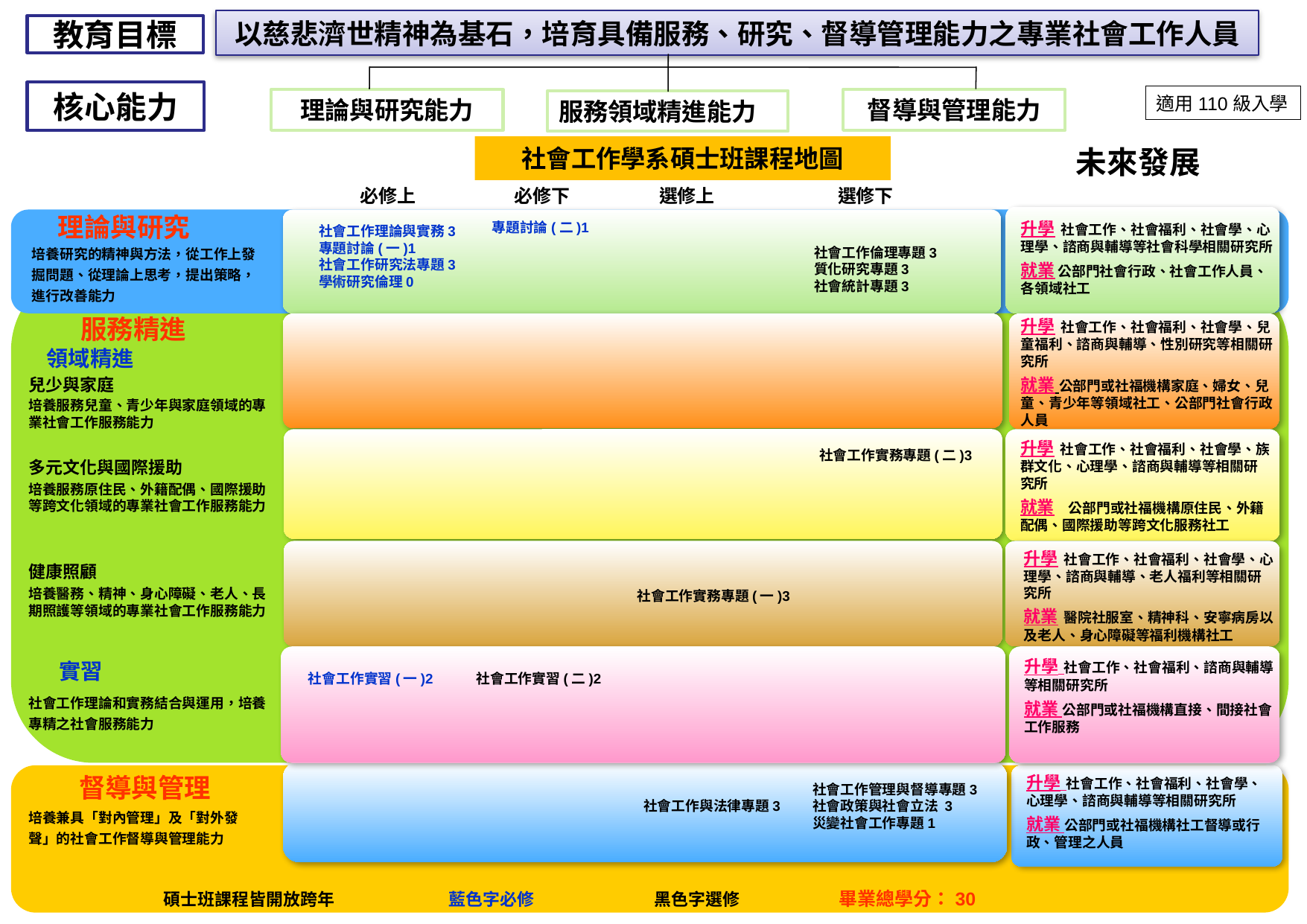

以慈悲濟世精神為基石，培育具備服務、研究、督導管理能力之專業社會工作人員
教育目標
核心能力
理論與研究能力
督導與管理能力
服務領域精進能力
適用110級入學
社會工作學系碩士班課程地圖
未來發展

升學  社會工作、社會福利、社會學、心理學、諮商與輔導等社會科學相關研究所
就業 公部門社會行政、社會工作人員、各領域社工
社會工作理論與實務3
專題討論(一)1
社會工作研究法專題3
學術研究倫理0
社會工作倫理專題3
質化研究專題3
社會統計專題3

服務精進

升學  社會工作、社會福利、社會學、兒童福利、諮商與輔導、性別研究等相關研究所
就業 公部門或社福機構家庭、婦女、兒童、青少年等領域社工、公部門社會行政人員

領域精進
兒少與家庭
培養服務兒童、青少年與家庭領域的專業社會工作服務能力

升學  社會工作、社會福利、社會學、族群文化、心理學、諮商與輔導等相關研究所
就業　公部門或社福機構原住民、外籍配偶、國際援助等跨文化服務社工
社會工作實務專題(二)3
多元文化與國際援助
培養服務原住民、外籍配偶、國際援助等跨文化領域的專業社會工作服務能力

升學  社會工作、社會福利、社會學、心理學、諮商與輔導、老人福利等相關研究所
就業  醫院社服室、精神科、安寧病房以及老人、身心障礙等福利機構社工
健康照顧
培養醫務、精神、身心障礙、老人、長期照護等領域的專業社會工作服務能力

升學  社會工作、社會福利、諮商與輔導等相關研究所
就業 公部門或社福機構直接、間接社會工作服務
實習

社會工作實習(一)2
社會工作實習(二)2

社會工作理論和實務結合與運用，培養專精之社會服務能力

督導與管理
升學  社會工作、社會福利、社會學、心理學、諮商與輔導等相關研究所
就業 公部門或社福機構社工督導或行政、管理之人員

社會工作與法律專題3

培養兼具「對內管理」及「對外發聲」的社會工作督導與管理能力

碩士班課程皆開放跨年                             藍色字必修　　　　　　　黑色字選修 　                    畢業總學分：30
必修上
必修下
選修上
選修下
理論與研究
專題討論(二)1

培養研究的精神與方法，從工作上發掘問題、從理論上思考，提出策略，進行改善能力
社會工作實務專題(一)3
社會工作管理與督導專題3
社會政策與社會立法 3
災變社會工作專題1